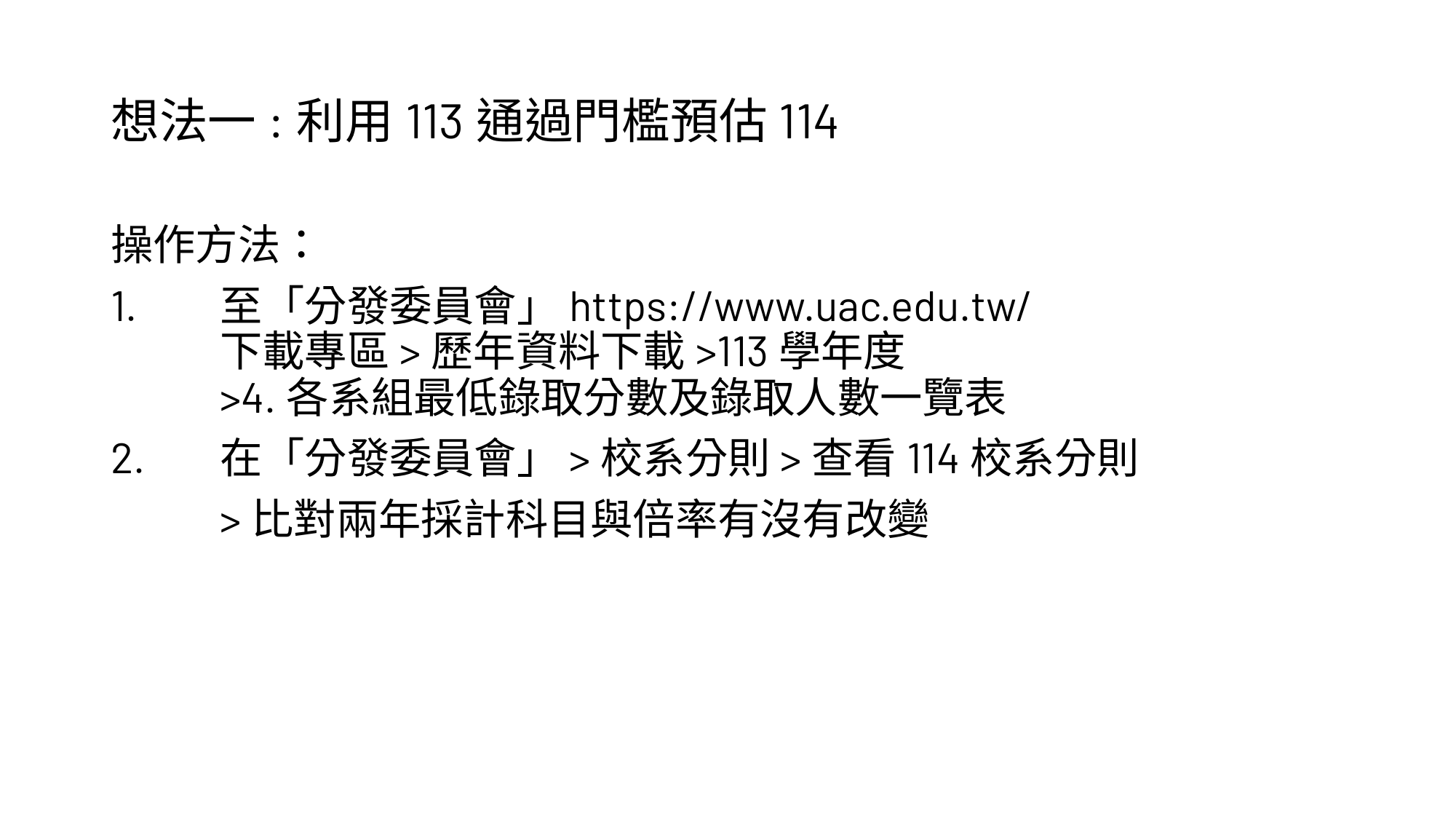

# 想法一:利用113通過門檻預估114
操作方法：
1.	至「分發委員會」https://www.uac.edu.tw/
	下載專區>歷年資料下載>113學年度
	>4.各系組最低錄取分數及錄取人數一覽表
2.	在「分發委員會」>校系分則>查看114校系分則
	>比對兩年採計科目與倍率有沒有改變